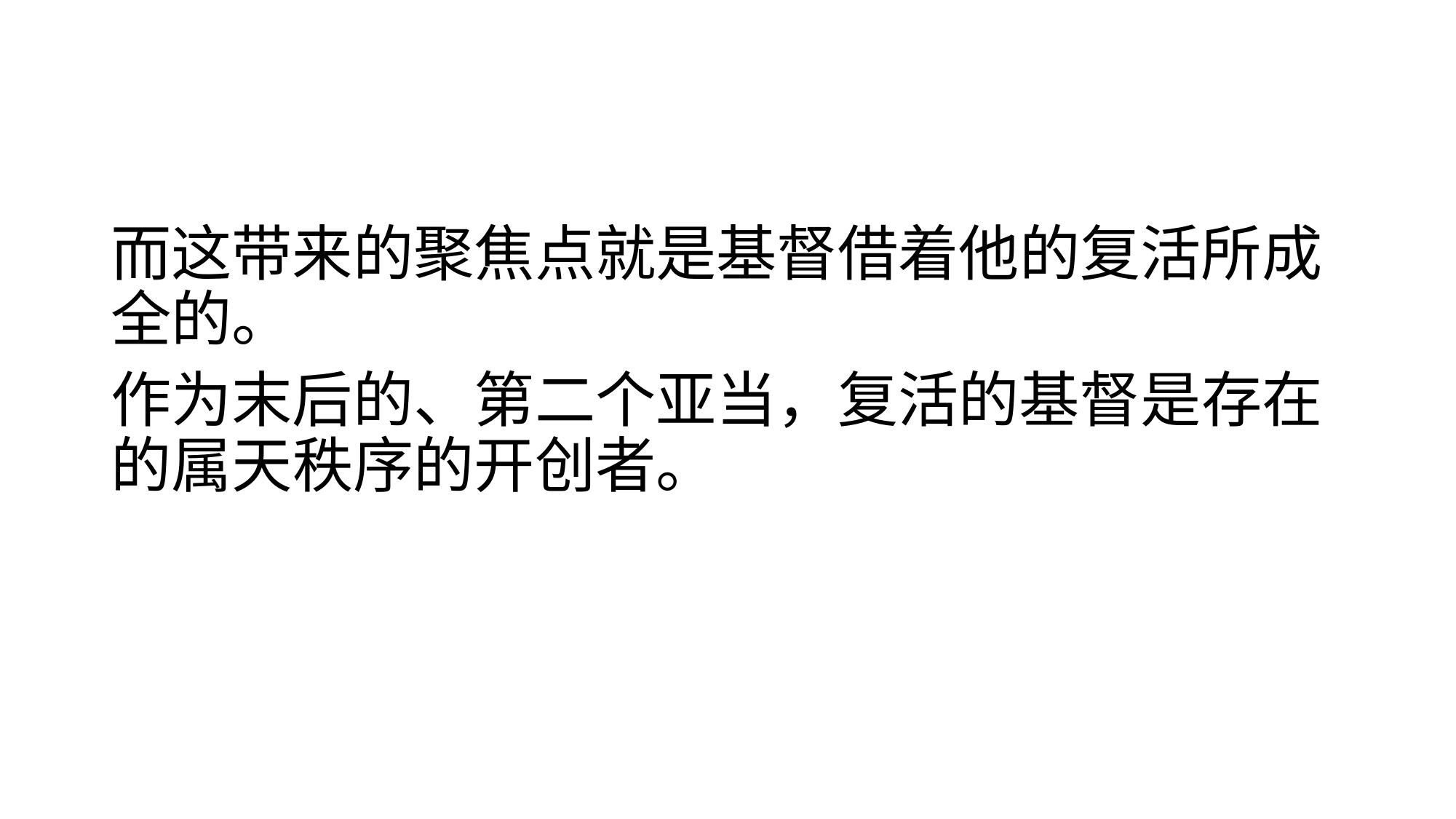

#
而这带来的聚焦点就是基督借着他的复活所成全的。
作为末后的、第二个亚当，复活的基督是存在的属天秩序的开创者。